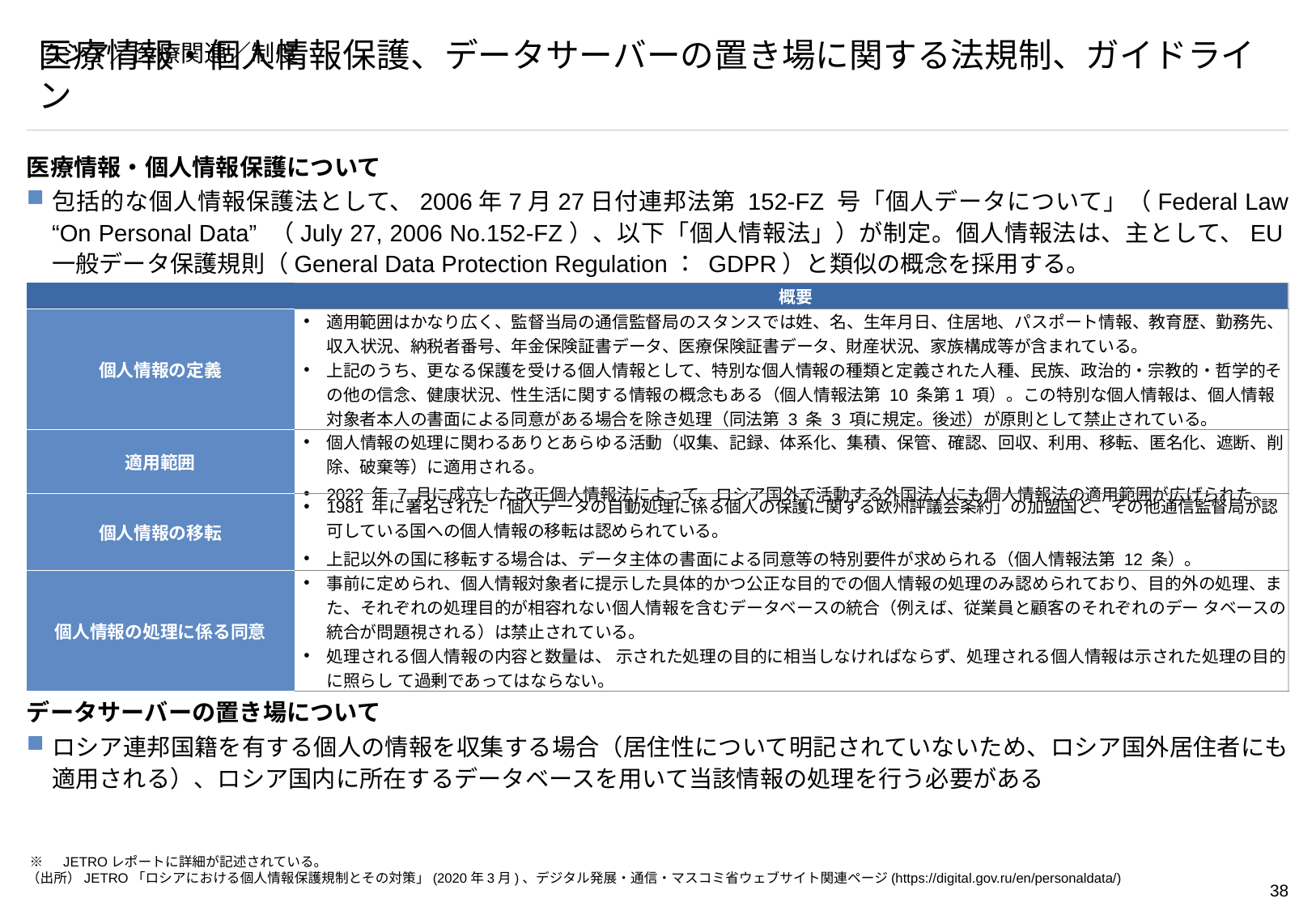

# ロシア／医療関連／制度
医療情報・個人情報保護、データサーバーの置き場に関する法規制、ガイドライン
医療情報・個人情報保護について
包括的な個人情報保護法として、2006年7月27日付連邦法第 152-FZ 号「個人データについて」（Federal Law “On Personal Data” （July 27, 2006 No.152-FZ）、以下「個人情報法」）が制定。個人情報法は、主として、EU一般データ保護規則（General Data Protection Regulation： GDPR）と類似の概念を採用する。

データサーバーの置き場について
ロシア連邦国籍を有する個人の情報を収集する場合（居住性について明記されていないため、ロシア国外居住者にも適用される）、ロシア国内に所在するデータベースを用いて当該情報の処理を行う必要がある
|  | 概要 |
| --- | --- |
| 個人情報の定義 | 適用範囲はかなり広く、監督当局の通信監督局のスタンスでは姓、名、生年月日、住居地、パスポート情報、教育歴、勤務先、収入状況、納税者番号、年金保険証書データ、医療保険証書データ、財産状況、家族構成等が含まれている。 上記のうち、更なる保護を受ける個人情報として、特別な個人情報の種類と定義された人種、民族、政治的・宗教的・哲学的その他の信念、健康状況、性生活に関する情報の概念もある（個人情報法第 10 条第1 項）。この特別な個人情報は、個人情報対象者本人の書面による同意がある場合を除き処理（同法第 3 条 3 項に規定。後述）が原則として禁止されている。 |
| 適用範囲 | 個人情報の処理に関わるありとあらゆる活動（収集、記録、体系化、集積、保管、確認、回収、利用、移転、匿名化、遮断、削除、破棄等）に適用される。 2022 年 7 月に成立した改正個人情報法によって、ロシア国外で活動する外国法人にも個人情報法の適用範囲が広げられた。 |
| 個人情報の移転 | 1981 年に署名された「個人データの自動処理に係る個人の保護に関する欧州評議会条約」の加盟国と、その他通信監督局が認可している国への個人情報の移転は認められている。 上記以外の国に移転する場合は、データ主体の書面による同意等の特別要件が求められる（個人情報法第 12 条）。 |
| 個人情報の処理に係る同意 | 事前に定められ、個人情報対象者に提示した具体的かつ公正な目的での個人情報の処理のみ認められており、目的外の処理、また、それぞれの処理目的が相容れない個人情報を含むデータベースの統合（例えば、従業員と顧客のそれぞれのデー タベースの統合が問題視される）は禁止されている。 処理される個人情報の内容と数量は、 示された処理の目的に相当しなければならず、処理される個人情報は示された処理の目的に照らし て過剰であってはならない。 |
 ※　JETROレポートに詳細が記述されている。
（出所）JETRO「ロシアにおける個人情報保護規制とその対策」(2020年3月)、デジタル発展・通信・マスコミ省ウェブサイト関連ページ(https://digital.gov.ru/en/personaldata/)